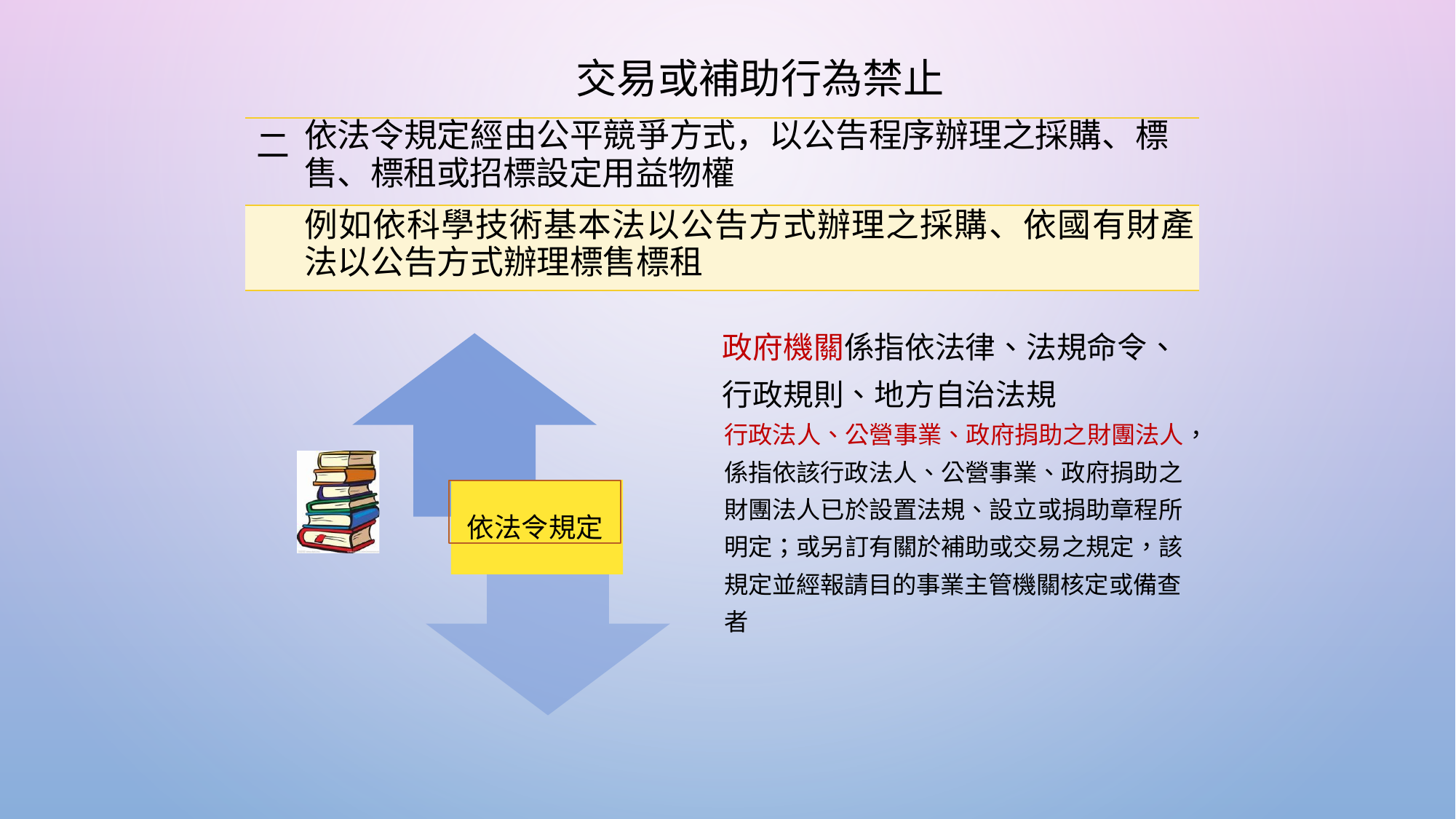

# 交易或補助行為禁止
| 二 | 依法令規定經由公平競爭方式，以公告程序辦理之採購、標 售、標租或招標設定用益物權 |  |
| --- | --- | --- |
|  | 例如依科學技術基本法以公告方式辦理之採購、依國有財產 法以公告方式辦理標售標租 |  |
政府機關係指依法律、法規命令、 行政規則、地方自治法規

行政法人、公營事業、政府捐助之財團法人， 係指依該行政法人、公營事業、政府捐助之 財團法人已於設置法規、設立或捐助章程所 明定；或另訂有關於補助或交易之規定，該 規定並經報請目的事業主管機關核定或備查 者

依法令規定